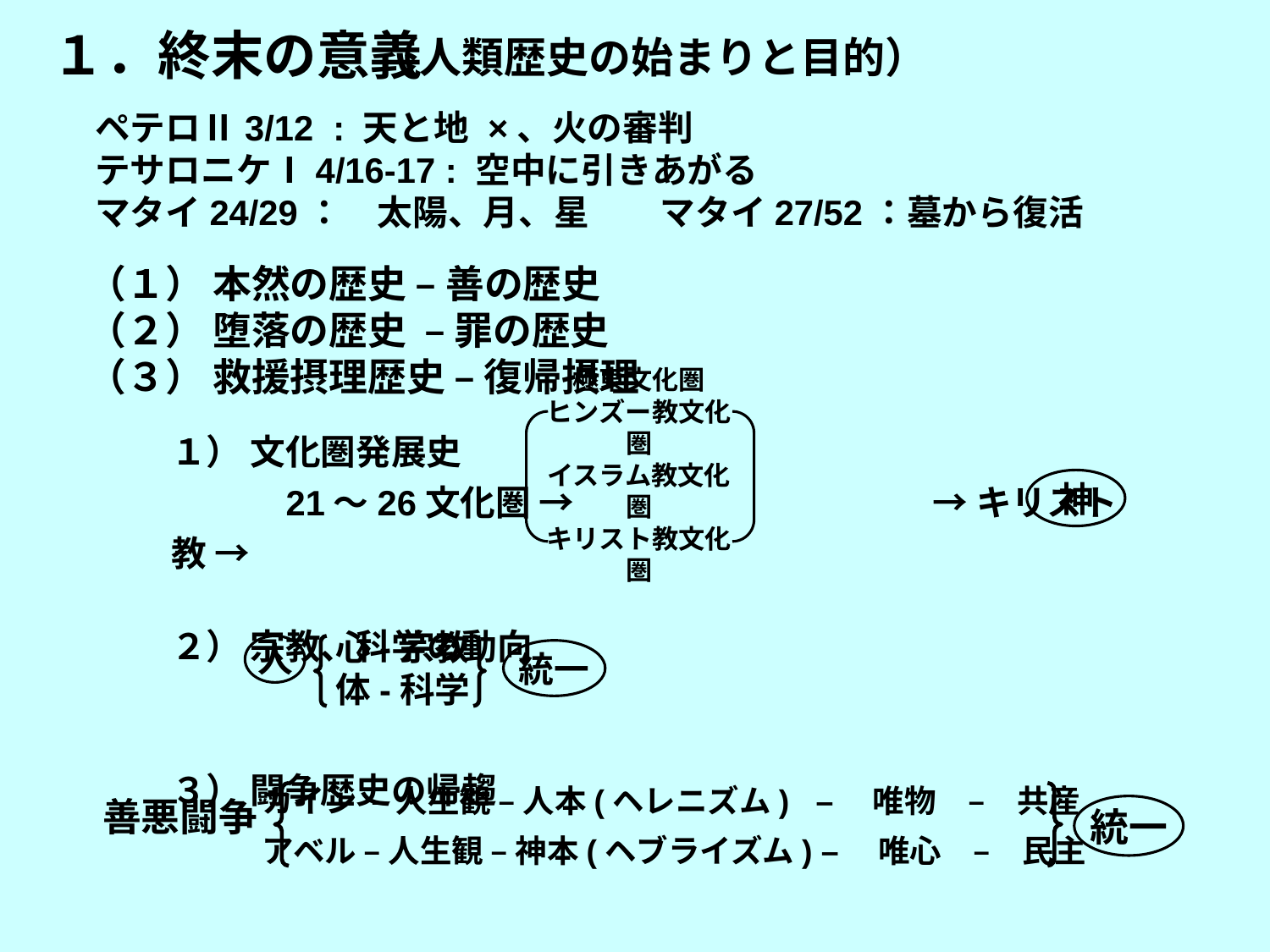

１．終末の意義
（人類歴史の始まりと目的）
ペテロⅡ3/12  : 天と地 ×、火の審判
テサロニケⅠ4/16-17 : 空中に引きあがる
マタイ24/29：　太陽、月、星　　マタイ27/52：墓から復活
（１） 本然の歴史 – 善の歴史
（２） 堕落の歴史  – 罪の歴史
（３） 救援摂理歴史 – 復帰摂理
極東文化圏
ヒンズー教文化圏
イスラム教文化圏
キリスト教文化圏

１） 文化圏発展史
　　　21～26文化圏 → 　　　　　　　　　    → キリスト教 →

２） 宗教、科学の動向

３） 闘争歴史の帰趨
神
心-宗教
体-科学
人

統一
カイン  – 人生観 – 人本(ヘレニズム)   –　唯物　–　共産

善悪闘争
統一
アベル – 人生観 – 神本(ヘブライズム) –　唯心　–　民主